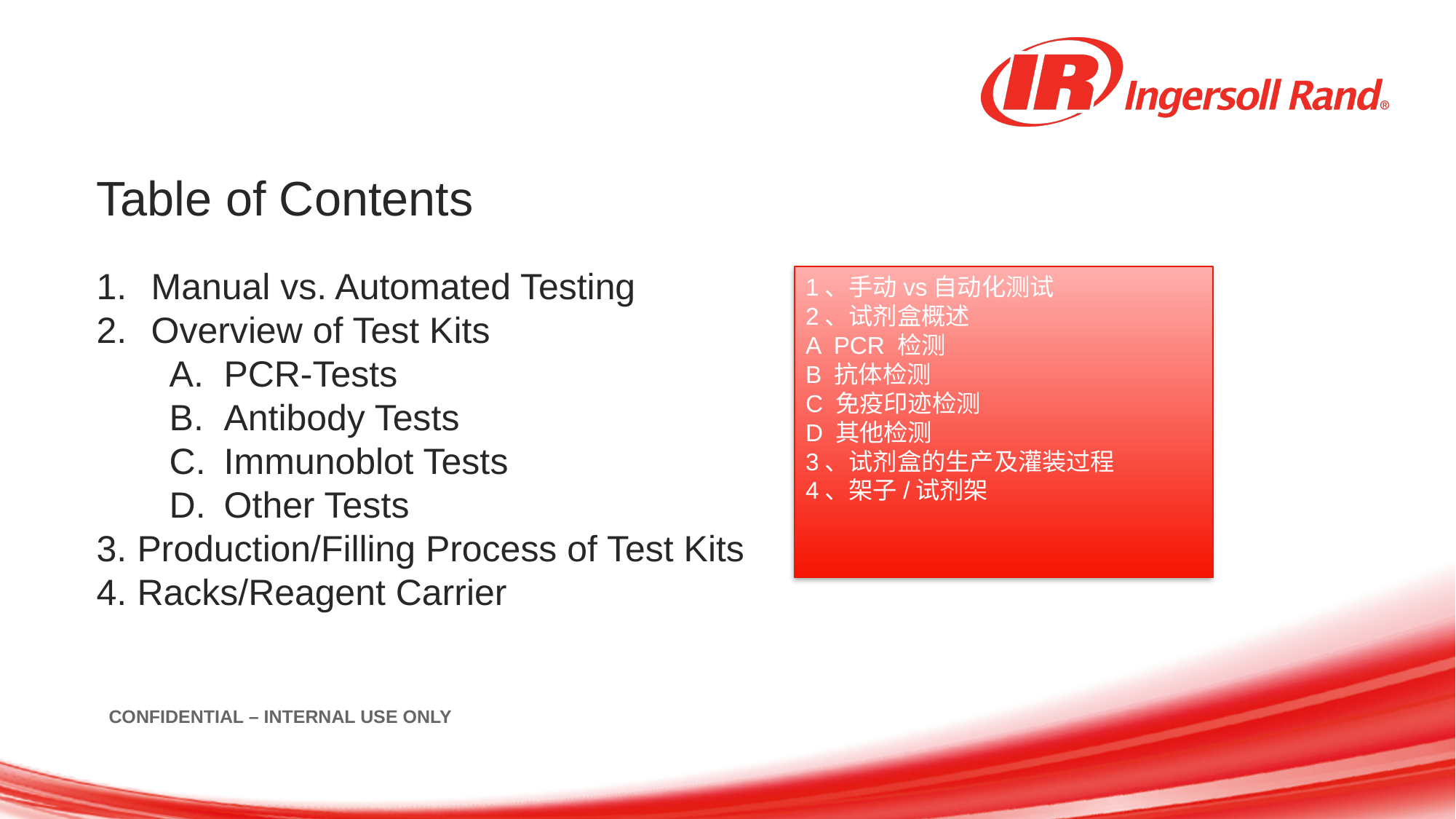

# Table of Contents
Manual vs. Automated Testing
Overview of Test Kits
PCR-Tests
Antibody Tests
Immunoblot Tests
Other Tests
3. Production/Filling Process of Test Kits
4. Racks/Reagent Carrier

1、手动vs自动化测试
2、试剂盒概述
A  PCR 检测
B 抗体检测
C 免疫印迹检测
D 其他检测
3、试剂盒的生产及灌装过程
4、架子/试剂架